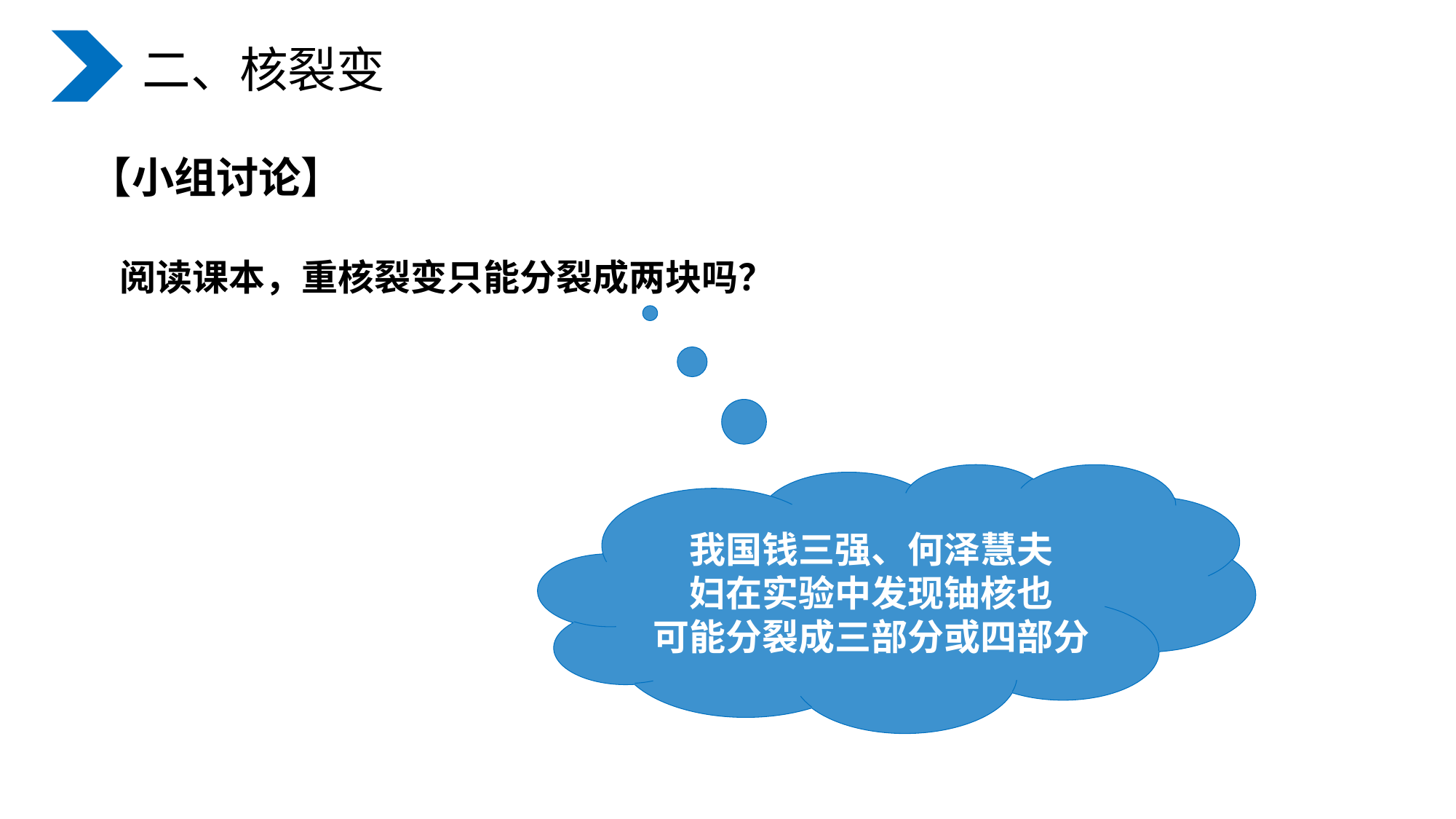

二、核裂变
【小组讨论】
阅读课本，重核裂变只能分裂成两块吗？
我国钱三强、何泽慧夫
妇在实验中发现铀核也
可能分裂成三部分或四部分